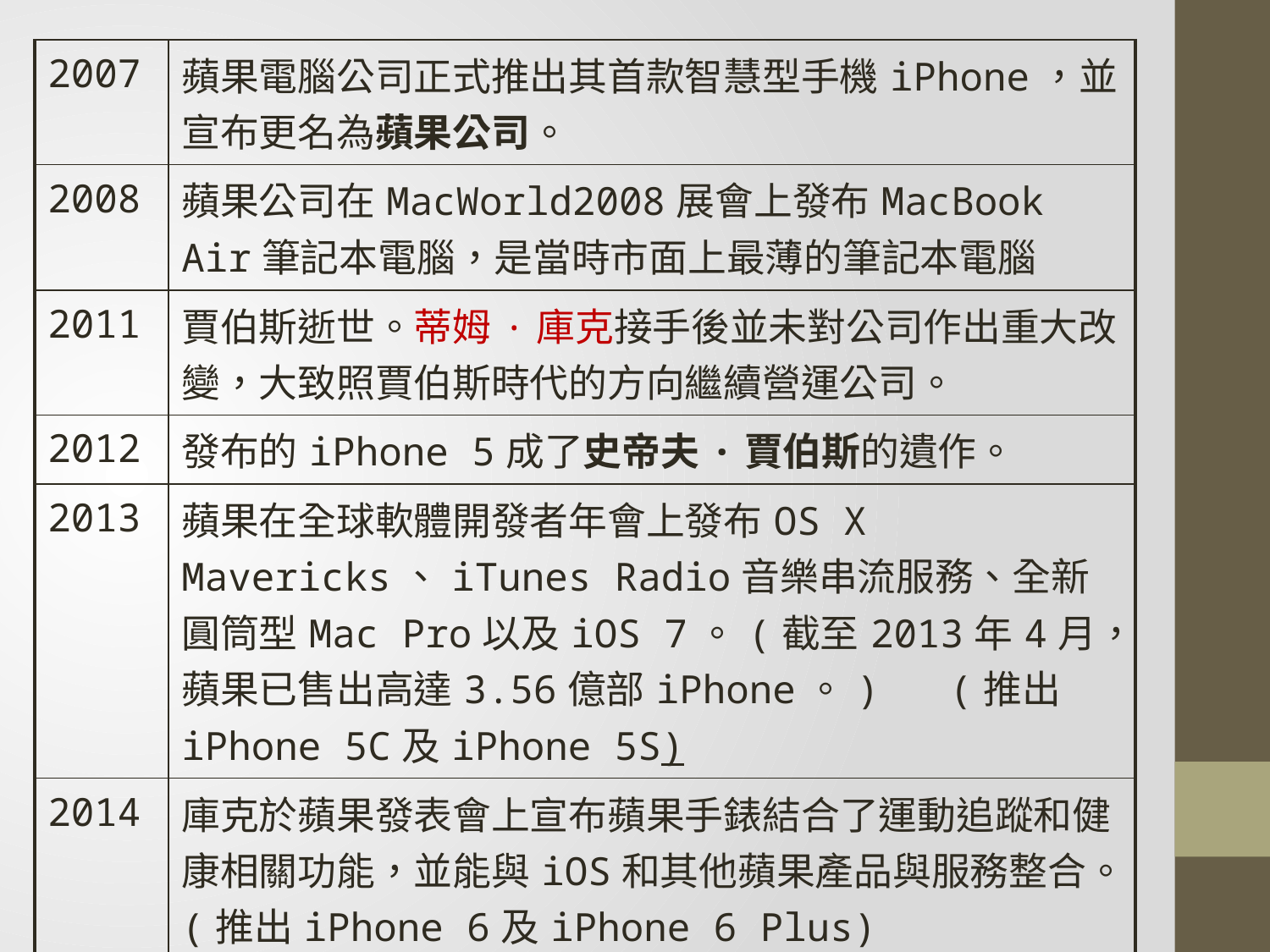

| 2007 | 蘋果電腦公司正式推出其首款智慧型手機iPhone，並宣布更名為蘋果公司。 |
| --- | --- |
| 2008 | 蘋果公司在MacWorld2008展會上發布MacBook Air筆記本電腦，是當時市面上最薄的筆記本電腦 |
| 2011 | 賈伯斯逝世。蒂姆·庫克接手後並未對公司作出重大改變，大致照賈伯斯時代的方向繼續營運公司。 |
| 2012 | 發布的iPhone 5成了史帝夫·賈伯斯的遺作。 |
| 2013 | 蘋果在全球軟體開發者年會上發布OS X Mavericks、iTunes Radio音樂串流服務、全新圓筒型Mac Pro以及iOS 7。(截至2013年4月，蘋果已售出高達3.56億部iPhone。) (推出iPhone 5C及iPhone 5S) |
| 2014 | 庫克於蘋果發表會上宣布蘋果手錶結合了運動追蹤和健康相關功能，並能與iOS和其他蘋果產品與服務整合。(推出iPhone 6及iPhone 6 Plus) |
| 2015 | 蘋果宣布推出線上付費音樂服務Apple Music與網路FM頻道Beats 1。(推出第九代產品6S及iPhone 6S Plus。) |